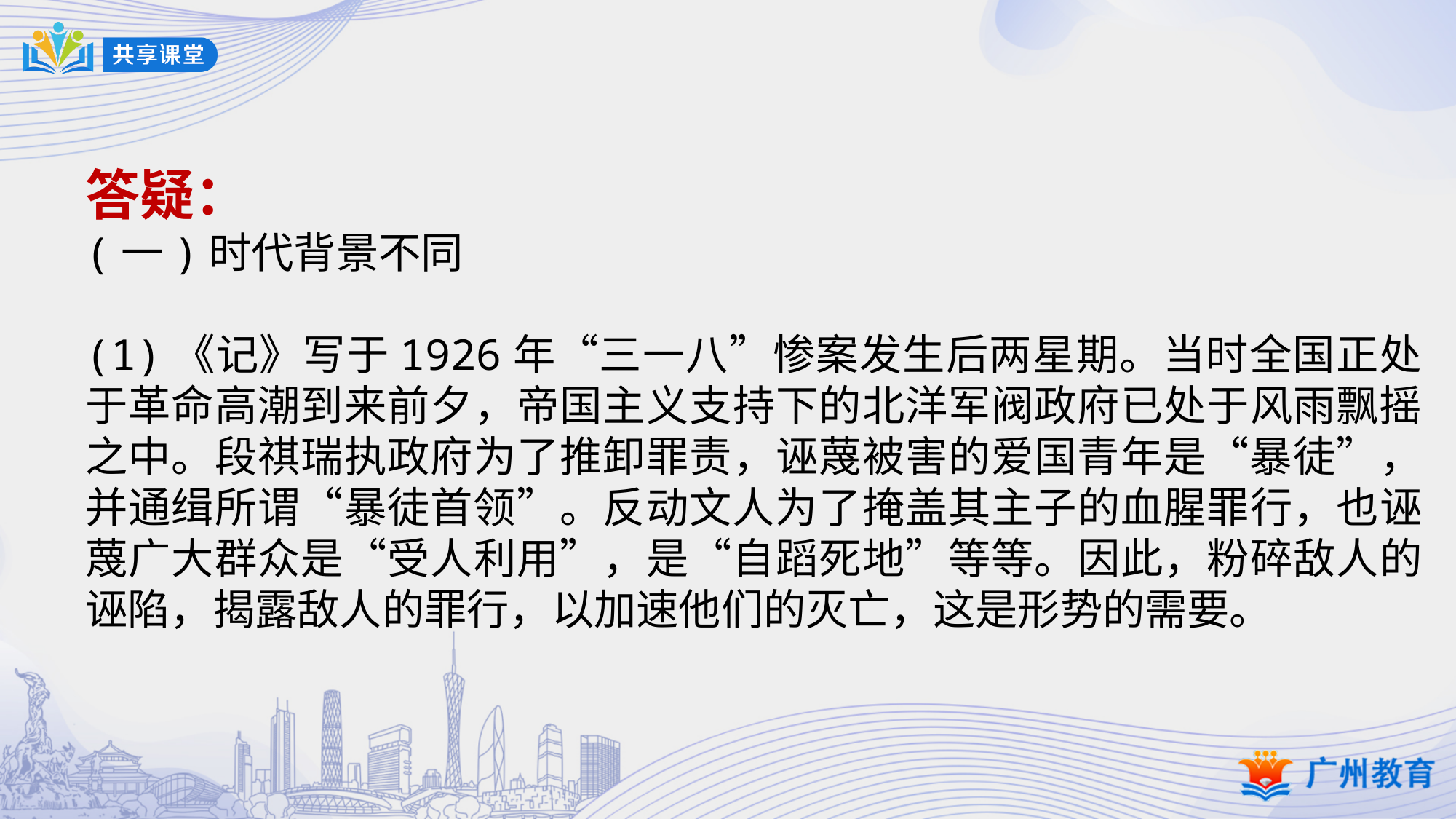

答疑：
(一)时代背景不同

(1)《记》写于1926年“三一八”惨案发生后两星期。当时全国正处于革命高潮到来前夕，帝国主义支持下的北洋军阀政府已处于风雨飘摇之中。段祺瑞执政府为了推卸罪责，诬蔑被害的爱国青年是“暴徒”，并通缉所谓“暴徒首领”。反动文人为了掩盖其主子的血腥罪行，也诬蔑广大群众是“受人利用”，是“自蹈死地”等等。因此，粉碎敌人的诬陷，揭露敌人的罪行，以加速他们的灭亡，这是形势的需要。